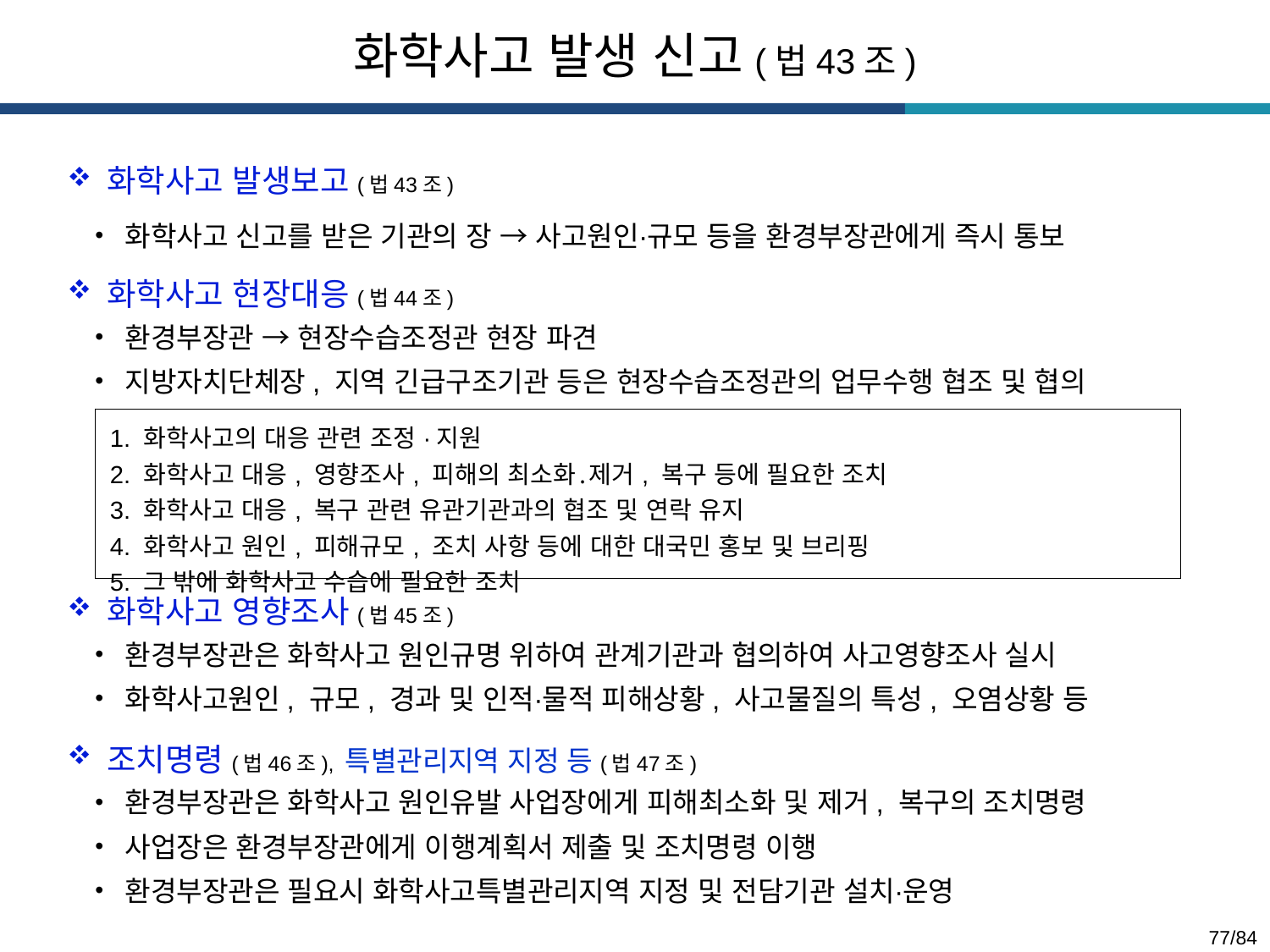

화학사고 발생 신고(법43조)
화학사고 발생보고(법43조)
화학사고 신고를 받은 기관의 장 → 사고원인∙규모 등을 환경부장관에게 즉시 통보
화학사고 현장대응(법44조)
환경부장관 → 현장수습조정관 현장 파견
지방자치단체장, 지역 긴급구조기관 등은 현장수습조정관의 업무수행 협조 및 협의
| 1. 화학사고의 대응 관련 조정·지원 2. 화학사고 대응, 영향조사, 피해의 최소화․제거, 복구 등에 필요한 조치 3. 화학사고 대응, 복구 관련 유관기관과의 협조 및 연락 유지 4. 화학사고 원인, 피해규모, 조치 사항 등에 대한 대국민 홍보 및 브리핑 5. 그 밖에 화학사고 수습에 필요한 조치 |
| --- |
화학사고 영향조사(법45조)
환경부장관은 화학사고 원인규명 위하여 관계기관과 협의하여 사고영향조사 실시
화학사고원인, 규모, 경과 및 인적∙물적 피해상황, 사고물질의 특성, 오염상황 등
조치명령(법46조), 특별관리지역 지정 등(법47조)
환경부장관은 화학사고 원인유발 사업장에게 피해최소화 및 제거, 복구의 조치명령
사업장은 환경부장관에게 이행계획서 제출 및 조치명령 이행
환경부장관은 필요시 화학사고특별관리지역 지정 및 전담기관 설치∙운영